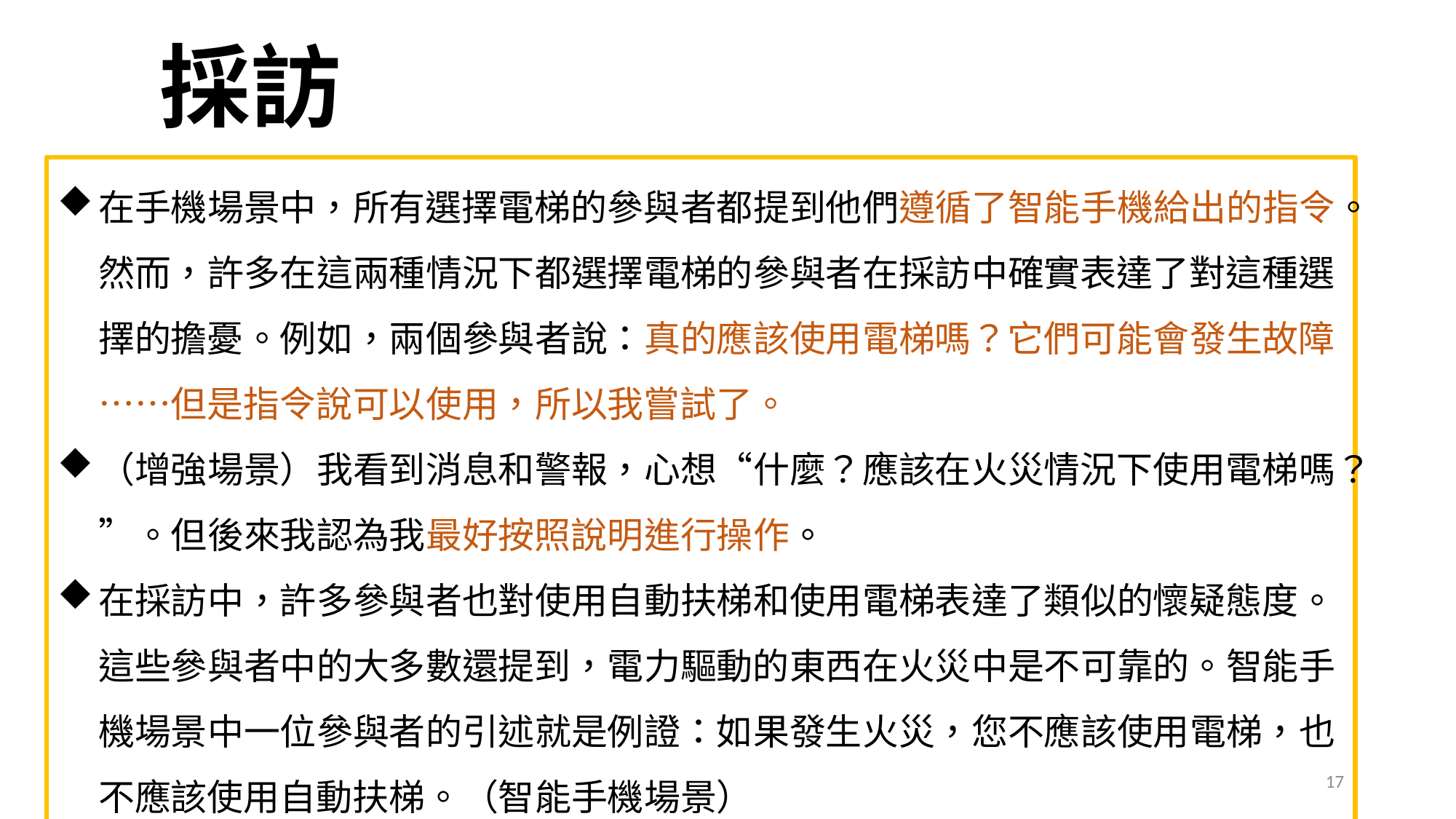

採訪
在手機場景中，所有選擇電梯的參與者都提到他們遵循了智能手機給出的指令。然而，許多在這兩種情況下都選擇電梯的參與者在採訪中確實表達了對這種選擇的擔憂。例如，兩個參與者說：真的應該使用電梯嗎？它們可能會發生故障……但是指令說可以使用，所以我嘗試了。
（增強場景）我看到消息和警報，心想“什麼？應該在火災情況下使用電梯嗎？”。但後來我認為我最好按照說明進行操作。
在採訪中，許多參與者也對使用自動扶梯和使用電梯表達了類似的懷疑態度。這些參與者中的大多數還提到，電力驅動的東西在火災中是不可靠的。智能手機場景中一位參與者的引述就是例證：如果發生火災，您不應該使用電梯，也不應該使用自動扶梯。（智能手機場景）
17